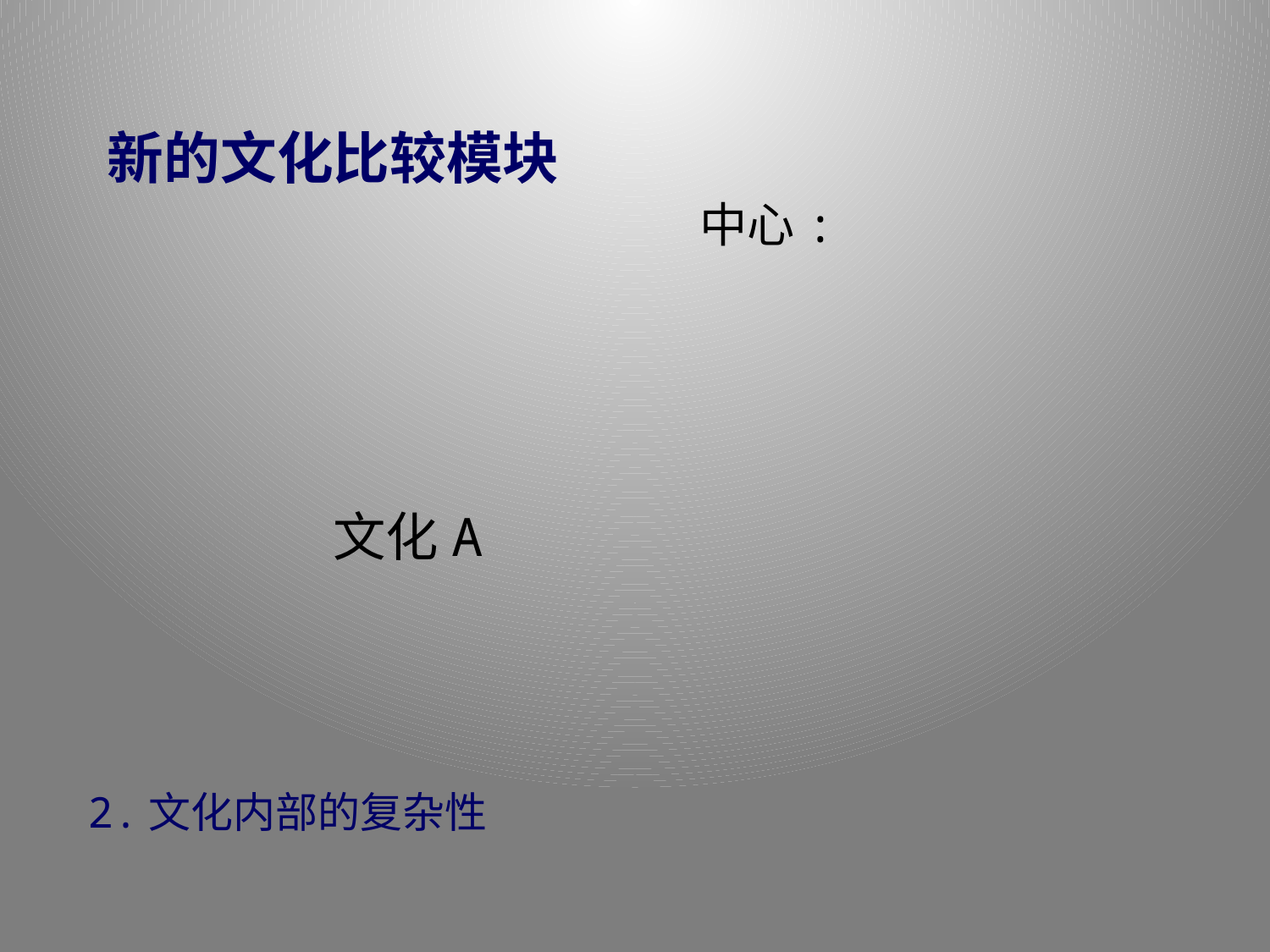

新的文化比较模块
共性/相似的
显著特征
非显著特征
中心:
文化A
2.文化内部的复杂性